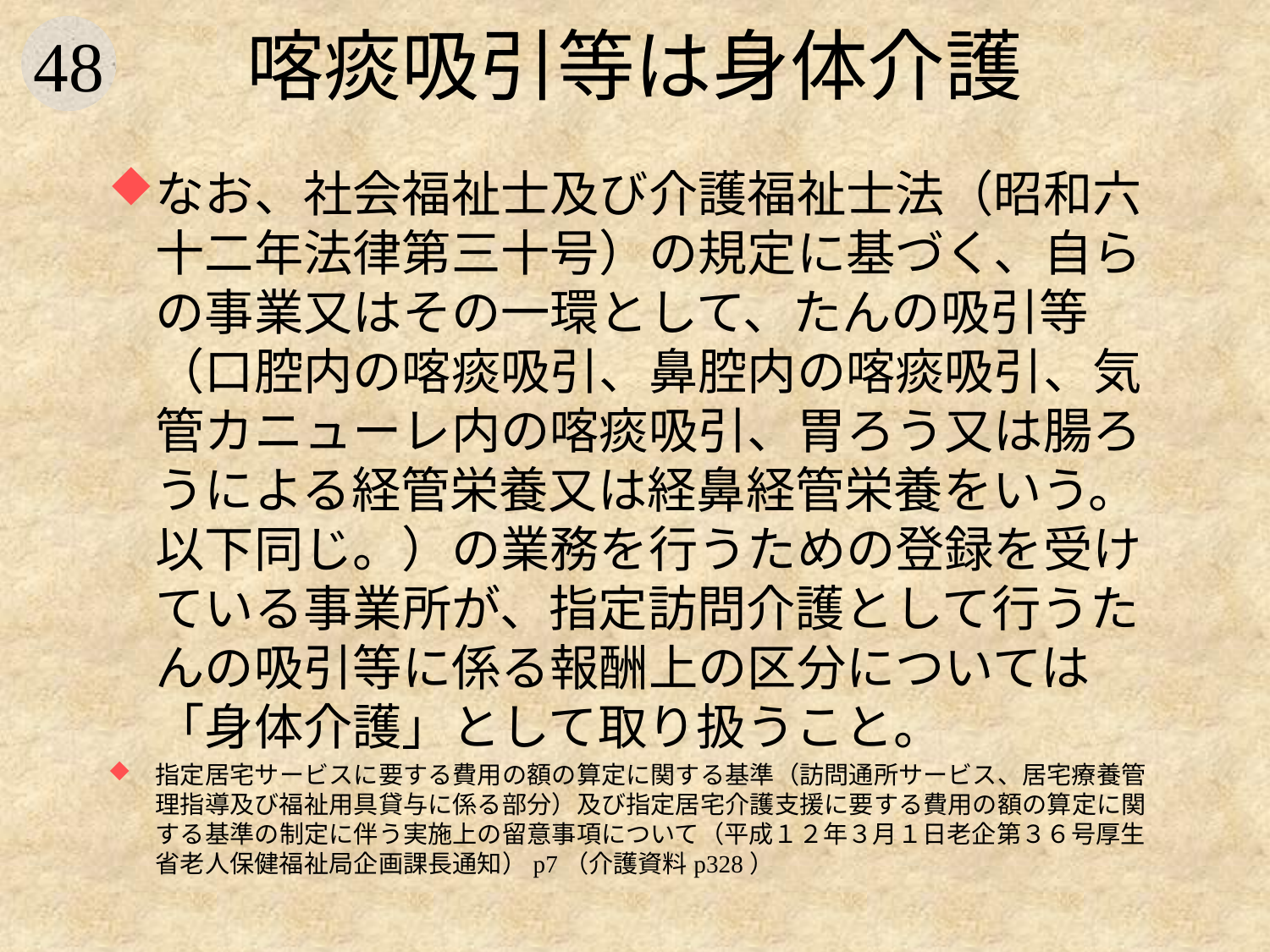

# 喀痰吸引等は身体介護
なお、社会福祉士及び介護福祉士法（昭和六十二年法律第三十号）の規定に基づく、自らの事業又はその一環として、たんの吸引等（口腔内の喀痰吸引、鼻腔内の喀痰吸引、気管カニューレ内の喀痰吸引、胃ろう又は腸ろうによる経管栄養又は経鼻経管栄養をいう。以下同じ。）の業務を行うための登録を受けている事業所が、指定訪問介護として行うたんの吸引等に係る報酬上の区分については「身体介護」として取り扱うこと。
指定居宅サービスに要する費用の額の算定に関する基準（訪問通所サービス、居宅療養管理指導及び福祉用具貸与に係る部分）及び指定居宅介護支援に要する費用の額の算定に関する基準の制定に伴う実施上の留意事項について（平成１２年３月１日老企第３６号厚生省老人保健福祉局企画課長通知）p7（介護資料p328）